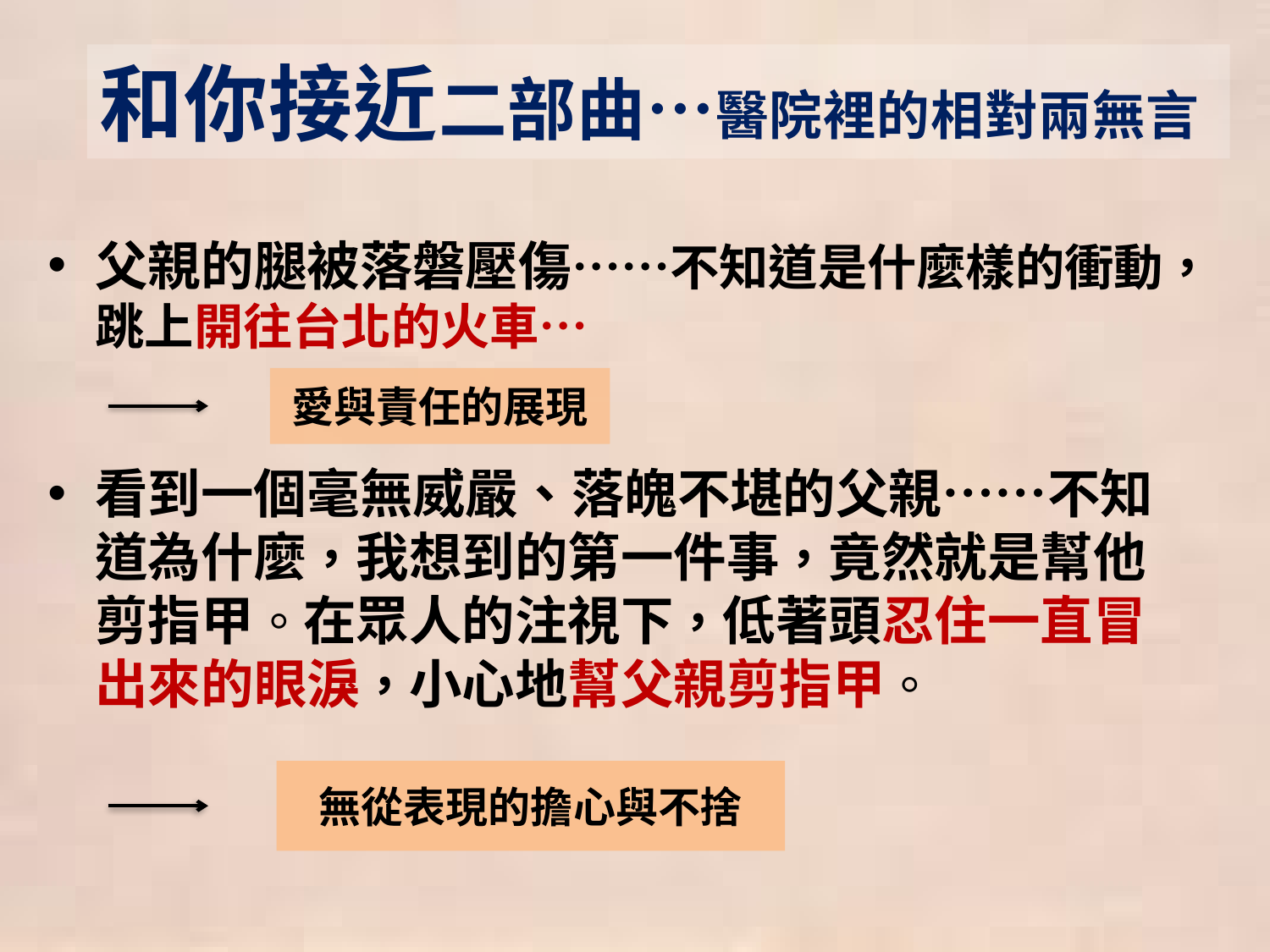

# 和你接近二部曲…醫院裡的相對兩無言
父親的腿被落磐壓傷……不知道是什麼樣的衝動，跳上開往台北的火車…

看到一個毫無威嚴、落魄不堪的父親……不知道為什麼，我想到的第一件事，竟然就是幫他剪指甲。在眾人的注視下，低著頭忍住一直冒出來的眼淚，小心地幫父親剪指甲。

愛與責任的展現
無從表現的擔心與不捨